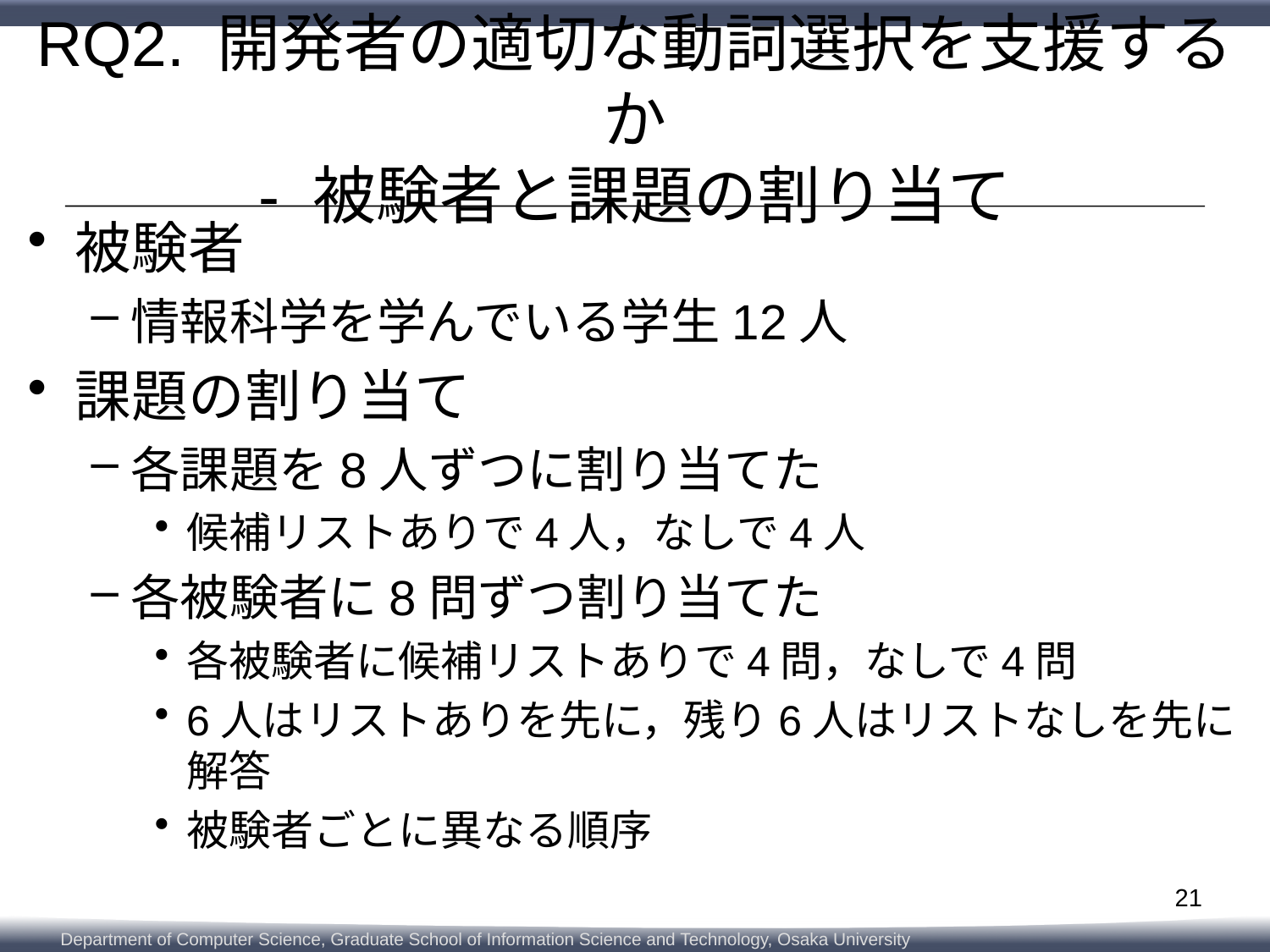

# RQ2. 開発者の適切な動詞選択を支援するか - 被験者と課題の割り当て
被験者
情報科学を学んでいる学生12人
課題の割り当て
各課題を8人ずつに割り当てた
候補リストありで4人，なしで4人
各被験者に8問ずつ割り当てた
各被験者に候補リストありで4問，なしで4問
6人はリストありを先に，残り6人はリストなしを先に解答
被験者ごとに異なる順序

21